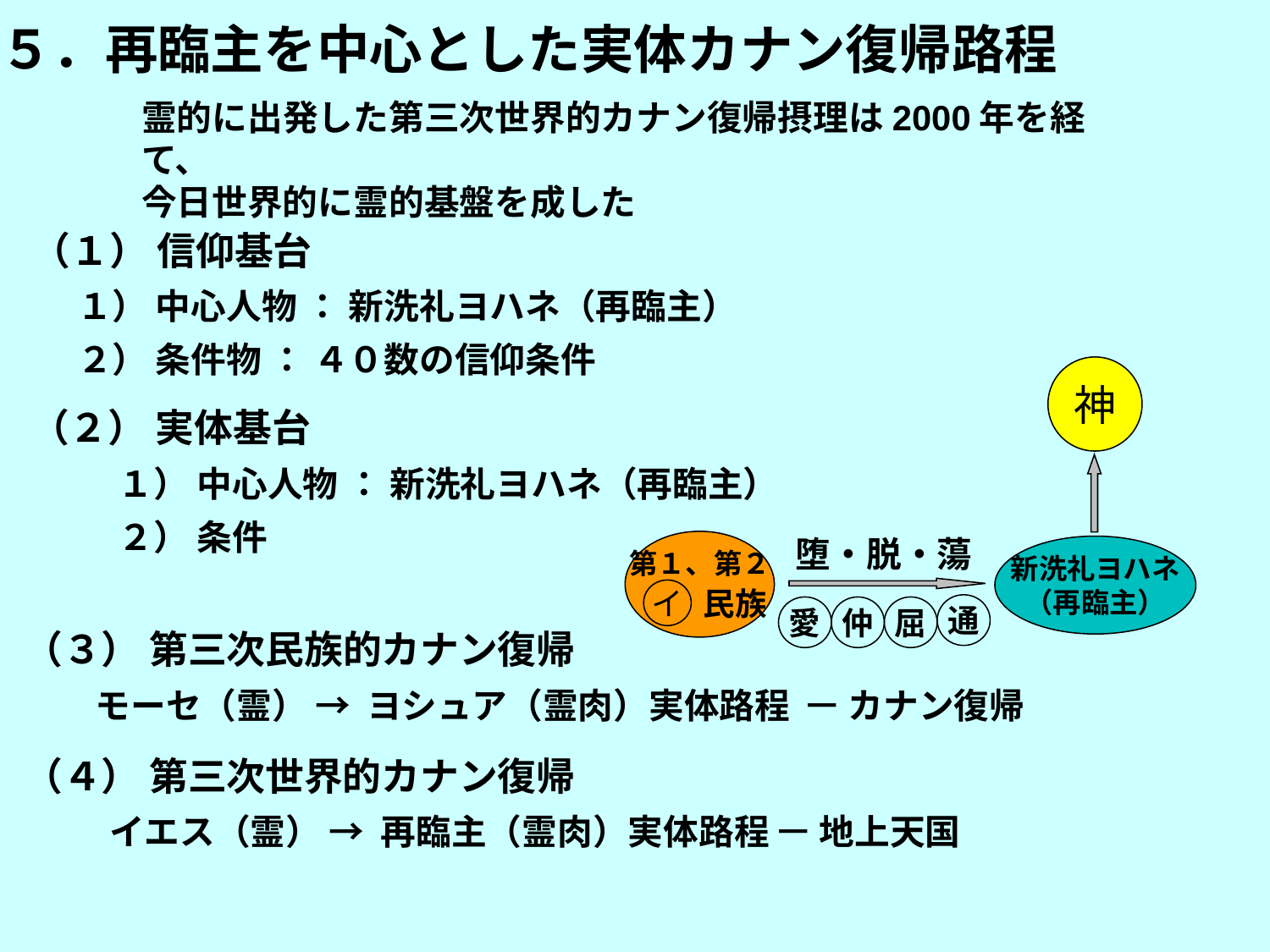

５．再臨主を中心とした実体カナン復帰路程
霊的に出発した第三次世界的カナン復帰摂理は2000年を経て、
今日世界的に霊的基盤を成した
（１） 信仰基台
１） 中心人物 ： 新洗礼ヨハネ（再臨主）
２） 条件物 ： ４０数の信仰条件
神
（２） 実体基台

１） 中心人物 ： 新洗礼ヨハネ（再臨主）
２） 条件

堕・脱・蕩
第１、第２
　　民族
新洗礼ヨハネ
（再臨主）

イ

通
愛
仲
屈
（３） 第三次民族的カナン復帰
モーセ（霊） →  ヨシュア（霊肉）実体路程  — カナン復帰
（４） 第三次世界的カナン復帰
イエス（霊） →  再臨主（霊肉）実体路程 — 地上天国